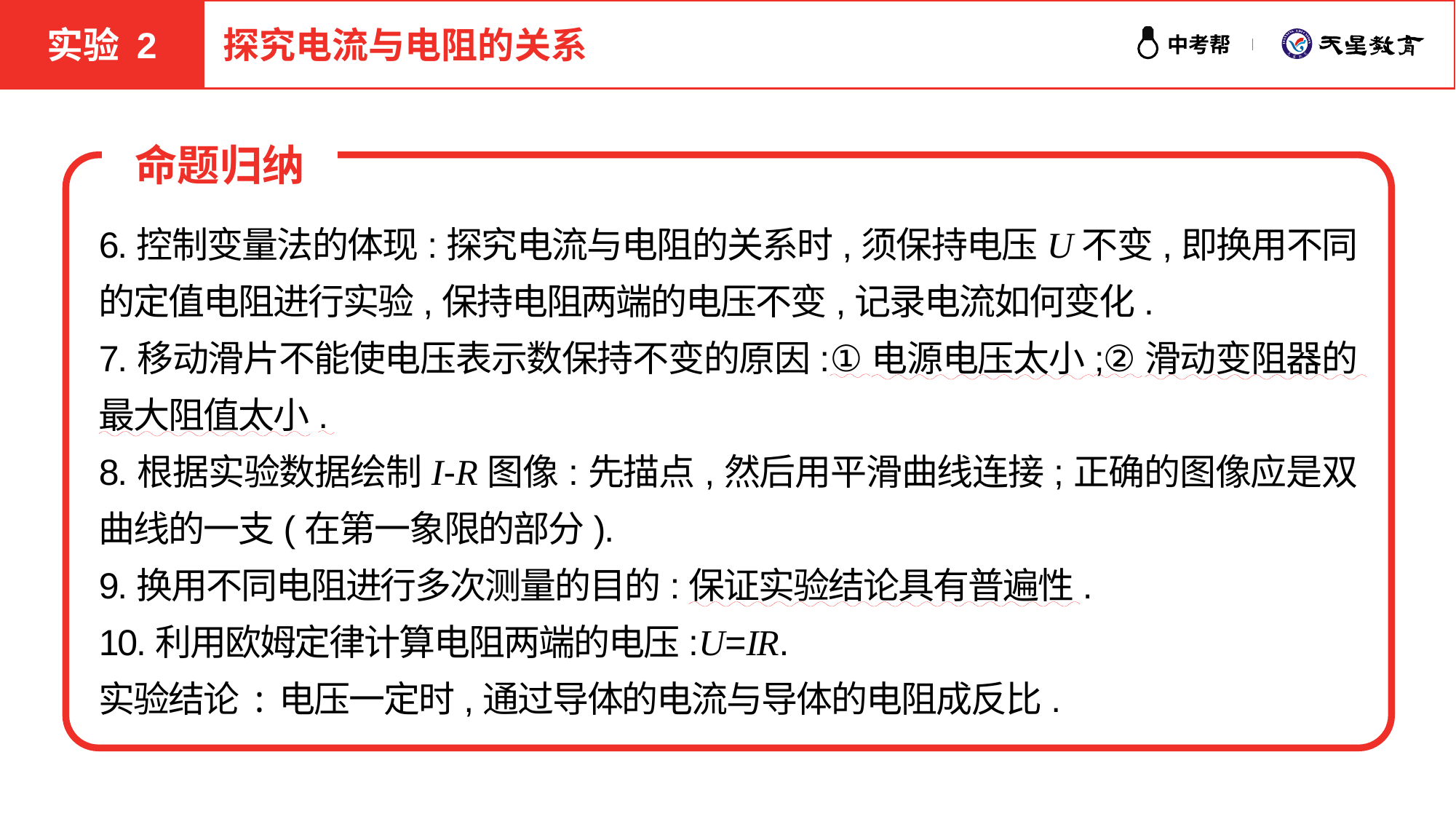

实验 2
探究电流与电阻的关系
命题归纳

6.控制变量法的体现:探究电流与电阻的关系时,须保持电压U不变,即换用不同的定值电阻进行实验,保持电阻两端的电压不变,记录电流如何变化.
7.移动滑片不能使电压表示数保持不变的原因:①电源电压太小;②滑动变阻器的最大阻值太小.
8.根据实验数据绘制I-R图像:先描点,然后用平滑曲线连接;正确的图像应是双曲线的一支(在第一象限的部分).
9.换用不同电阻进行多次测量的目的:保证实验结论具有普遍性.
10.利用欧姆定律计算电阻两端的电压:U=IR.
实验结论:电压一定时,通过导体的电流与导体的电阻成反比.